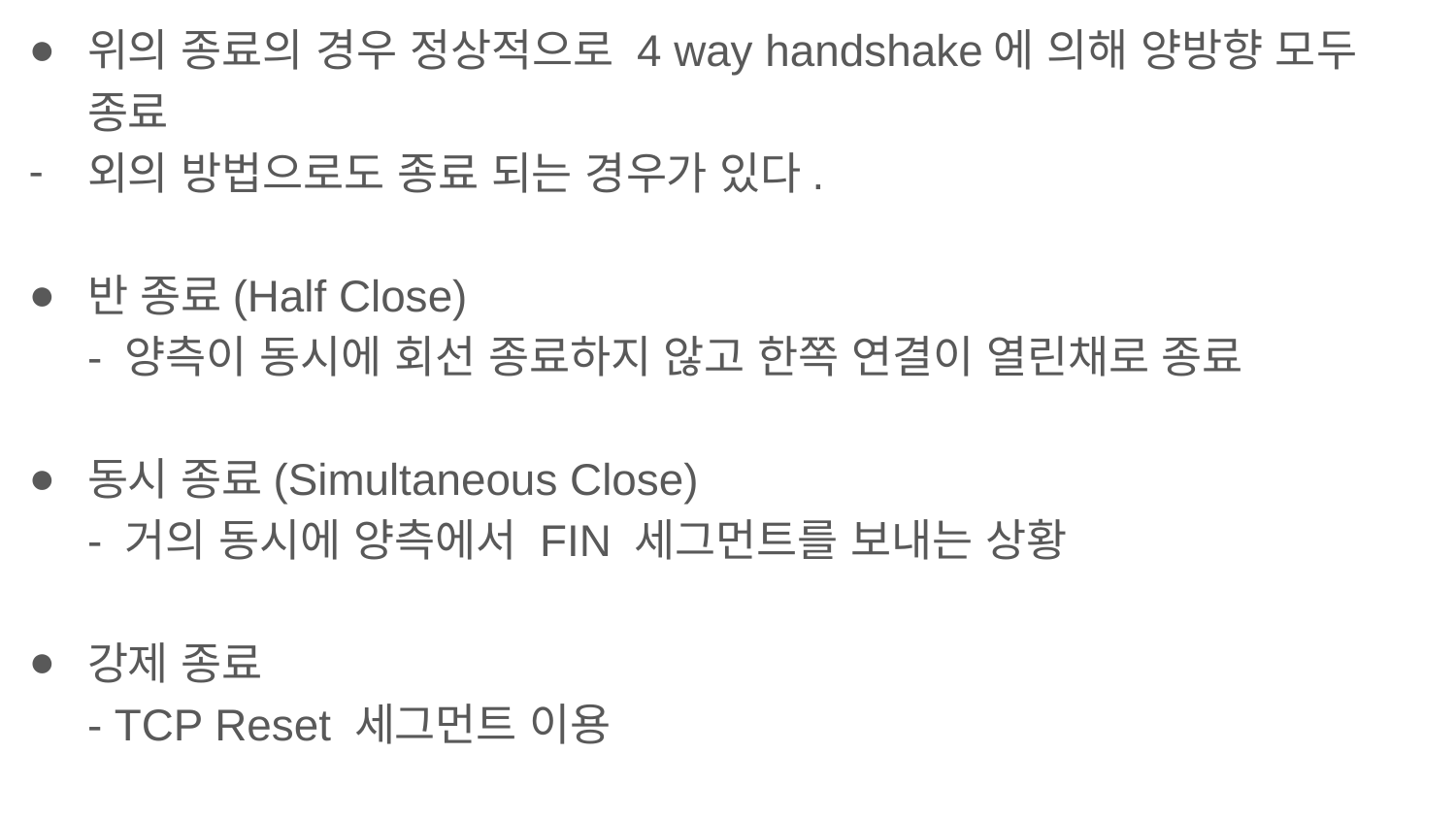

위의 종료의 경우 정상적으로 4 way handshake에 의해 양방향 모두 종료
외의 방법으로도 종료 되는 경우가 있다.
반 종료(Half Close)
- 양측이 동시에 회선 종료하지 않고 한쪽 연결이 열린채로 종료
동시 종료(Simultaneous Close)
- 거의 동시에 양측에서 FIN 세그먼트를 보내는 상황
강제 종료
- TCP Reset 세그먼트 이용